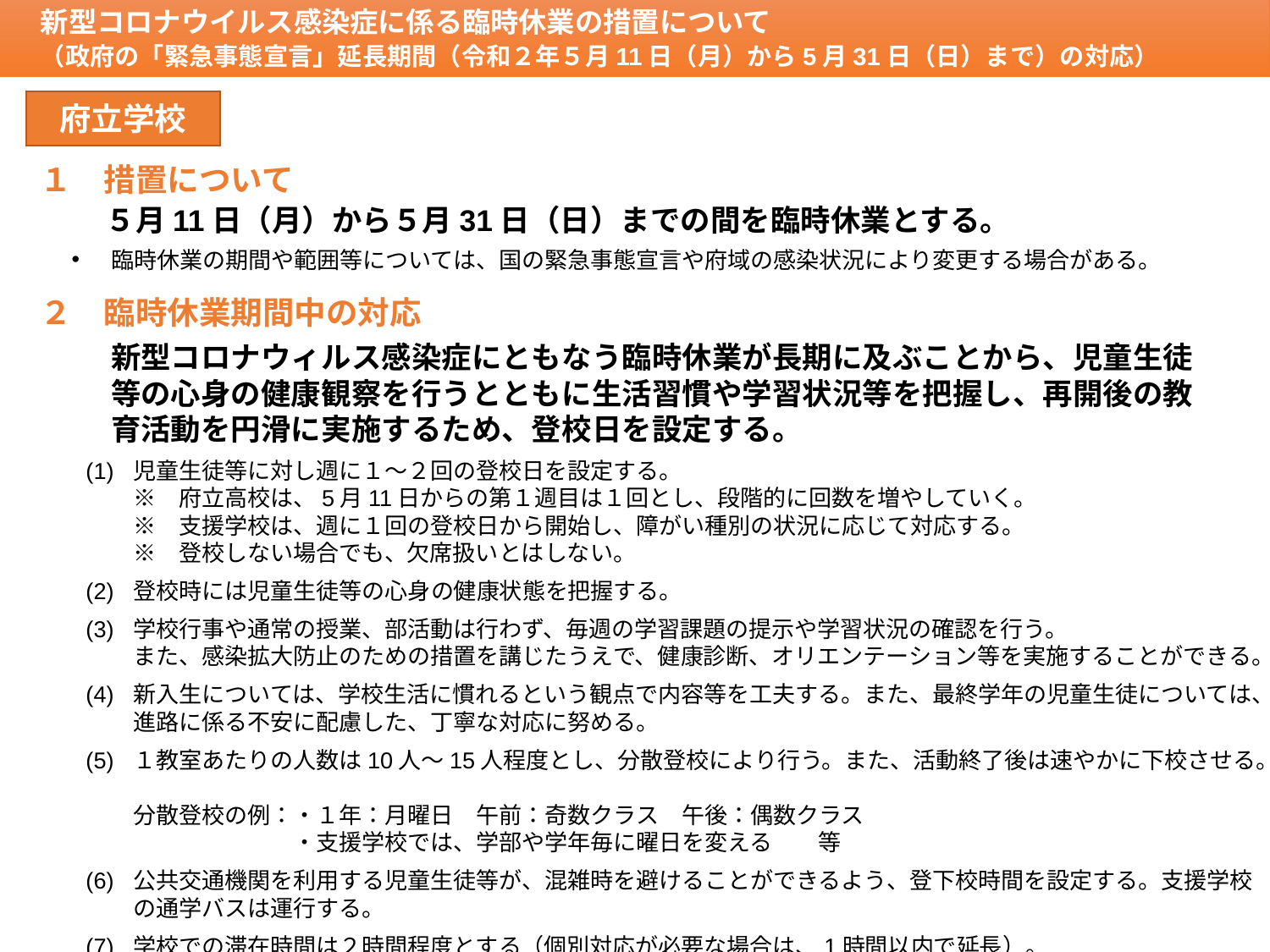

新型コロナウイルス感染症に係る臨時休業の措置について
　（政府の「緊急事態宣言」延長期間（令和２年５月11日（月）から5月31日（日）まで）の対応）
府立学校
１　措置について
５月11日（月）から５月31日（日）までの間を臨時休業とする。
臨時休業の期間や範囲等については、国の緊急事態宣言や府域の感染状況により変更する場合がある。
２　臨時休業期間中の対応
新型コロナウィルス感染症にともなう臨時休業が長期に及ぶことから、児童生徒等の心身の健康観察を行うとともに生活習慣や学習状況等を把握し、再開後の教育活動を円滑に実施するため、登校日を設定する。

児童生徒等に対し週に１～２回の登校日を設定する。
※　府立高校は、5月11日からの第１週目は１回とし、段階的に回数を増やしていく。
※　支援学校は、週に１回の登校日から開始し、障がい種別の状況に応じて対応する。　　　　　　　　　　※　登校しない場合でも、欠席扱いとはしない。
登校時には児童生徒等の心身の健康状態を把握する。
学校行事や通常の授業、部活動は行わず、毎週の学習課題の提示や学習状況の確認を行う。
また、感染拡大防止のための措置を講じたうえで、健康診断、オリエンテーション等を実施することができる。
新入生については、学校生活に慣れるという観点で内容等を工夫する。また、最終学年の児童生徒については、進路に係る不安に配慮した、丁寧な対応に努める。
１教室あたりの人数は10人～15人程度とし、分散登校により行う。また、活動終了後は速やかに下校させる。
分散登校の例：・１年：月曜日　午前：奇数クラス　午後：偶数クラス　
　　　　　　　・支援学校では、学部や学年毎に曜日を変える　　等
公共交通機関を利用する児童生徒等が、混雑時を避けることができるよう、登下校時間を設定する。支援学校の通学バスは運行する。
学校での滞在時間は２時間程度とする（個別対応が必要な場合は、1時間以内で延長）。